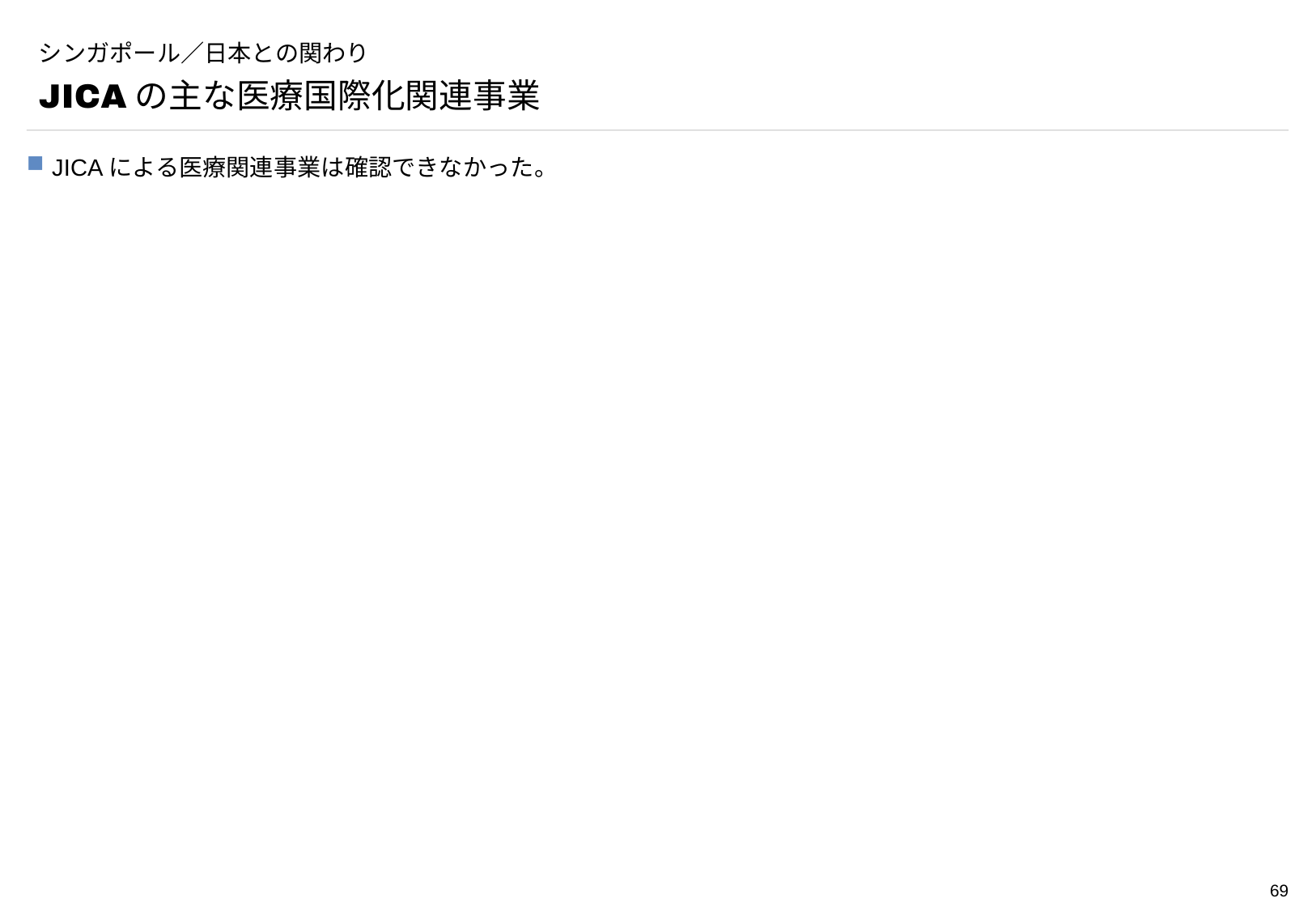

# シンガポール／日本との関わり
JICAの主な医療国際化関連事業
JICAによる医療関連事業は確認できなかった。
JICA民間連携事業案件事例検索
https://www2.jica.go.jp/ja/priv_sme_partner/index.php